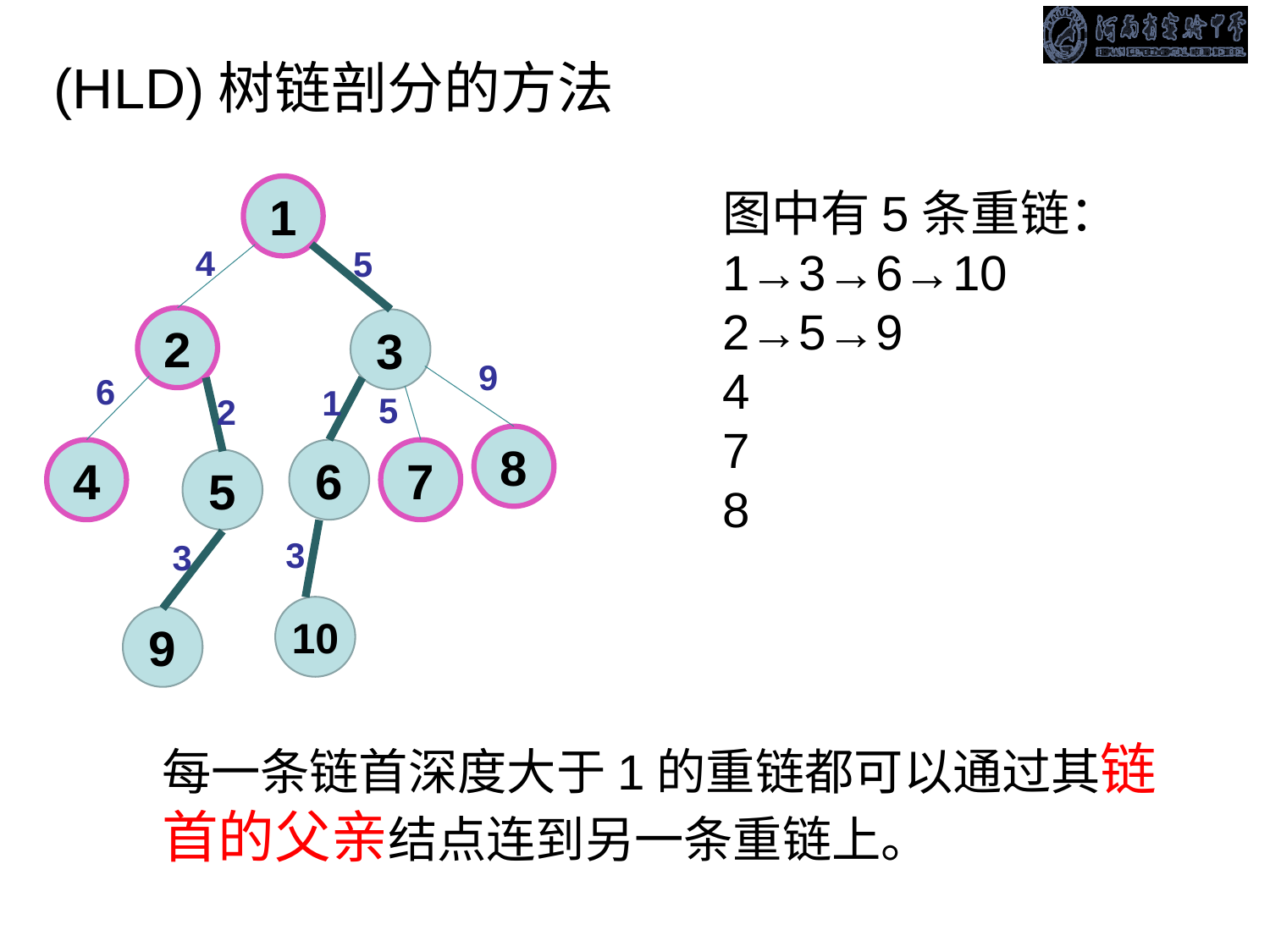

(HLD)树链剖分的方法
1
4
5
2
3
9
6
1
5
2
8
4
6
7
5
3
3
10
9
图中有5条重链：
1→3→6→10
2→5→9
4
7
8
每一条链首深度大于1的重链都可以通过其链首的父亲结点连到另一条重链上。